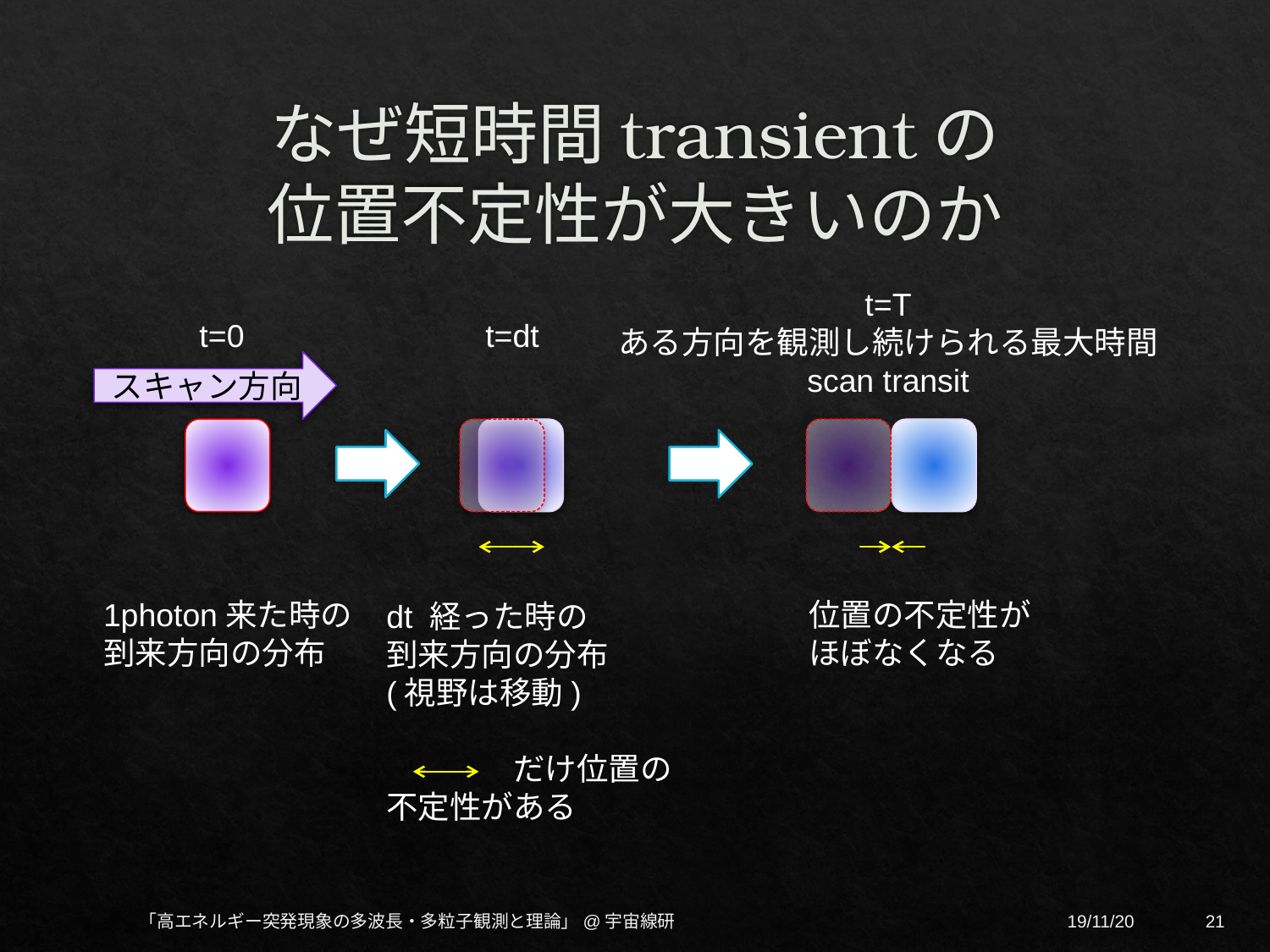

# なぜ短時間transientの 位置不定性が大きいのか
t=T
ある方向を観測し続けられる最大時間
scan transit
t=0
t=dt
スキャン方向

1photon来た時の
到来方向の分布
位置の不定性が
ほぼなくなる
dt 経った時の
到来方向の分布
(視野は移動)

　　　　だけ位置の
不定性がある
19/11/20
21
「高エネルギー突発現象の多波長・多粒子観測と理論」@宇宙線研